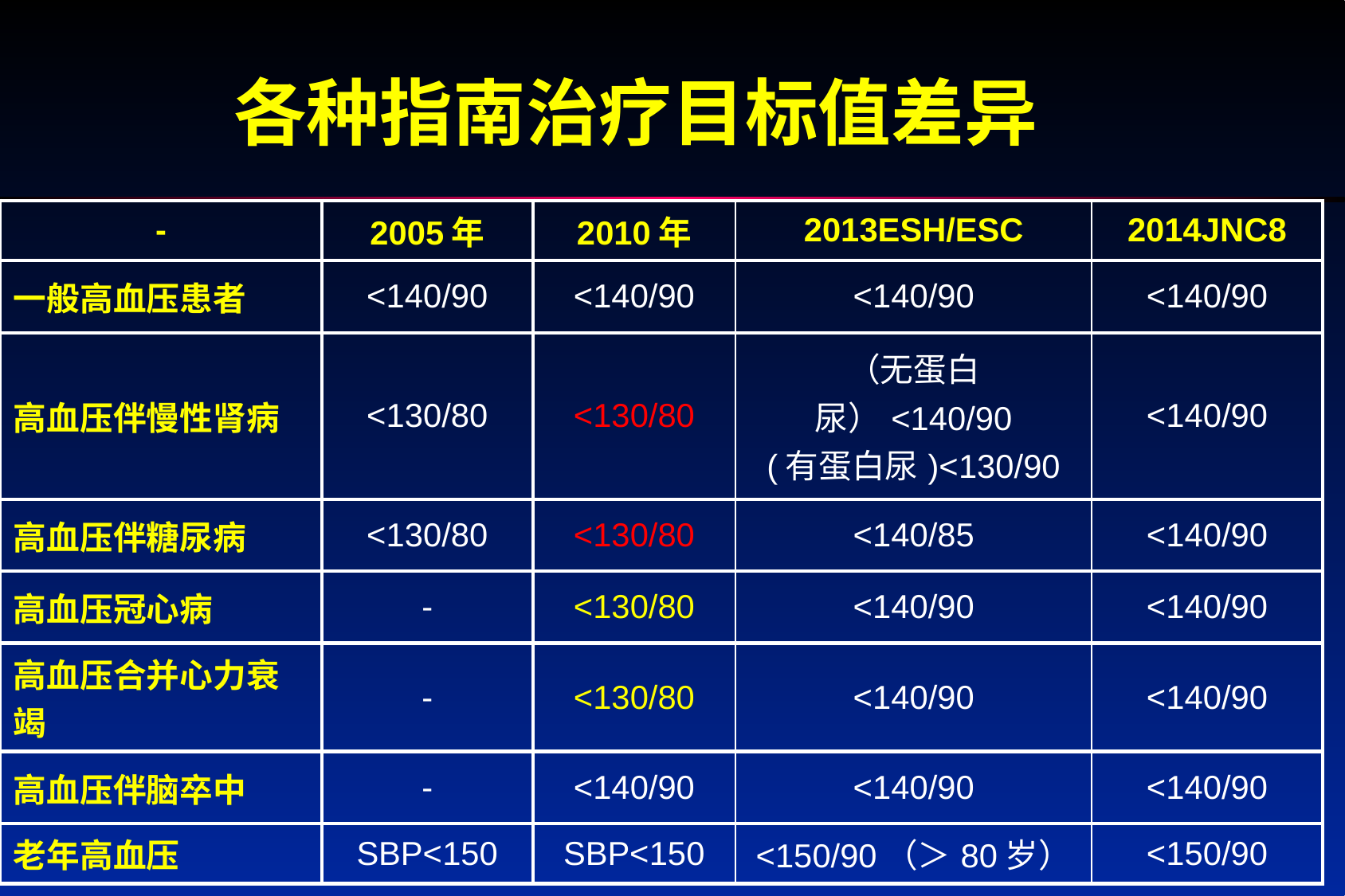

各种指南治疗目标值差异

| - | 2005年 | 2010年 | 2013ESH/ESC | 2014JNC8 |
| --- | --- | --- | --- | --- |
| 一般高血压患者 | <140/90 | <140/90 | <140/90 | <140/90 |
| 高血压伴慢性肾病 | <130/80 | <130/80 | （无蛋白尿）<140/90 (有蛋白尿)<130/90 | <140/90 |
| 高血压伴糖尿病 | <130/80 | <130/80 | <140/85 | <140/90 |
| 高血压冠心病 | - | <130/80 | <140/90 | <140/90 |
| 高血压合并心力衰竭 | - | <130/80 | <140/90 | <140/90 |
| 高血压伴脑卒中 | - | <140/90 | <140/90 | <140/90 |
| 老年高血压 | SBP<150 | SBP<150 | <150/90（＞80岁） | <150/90 |